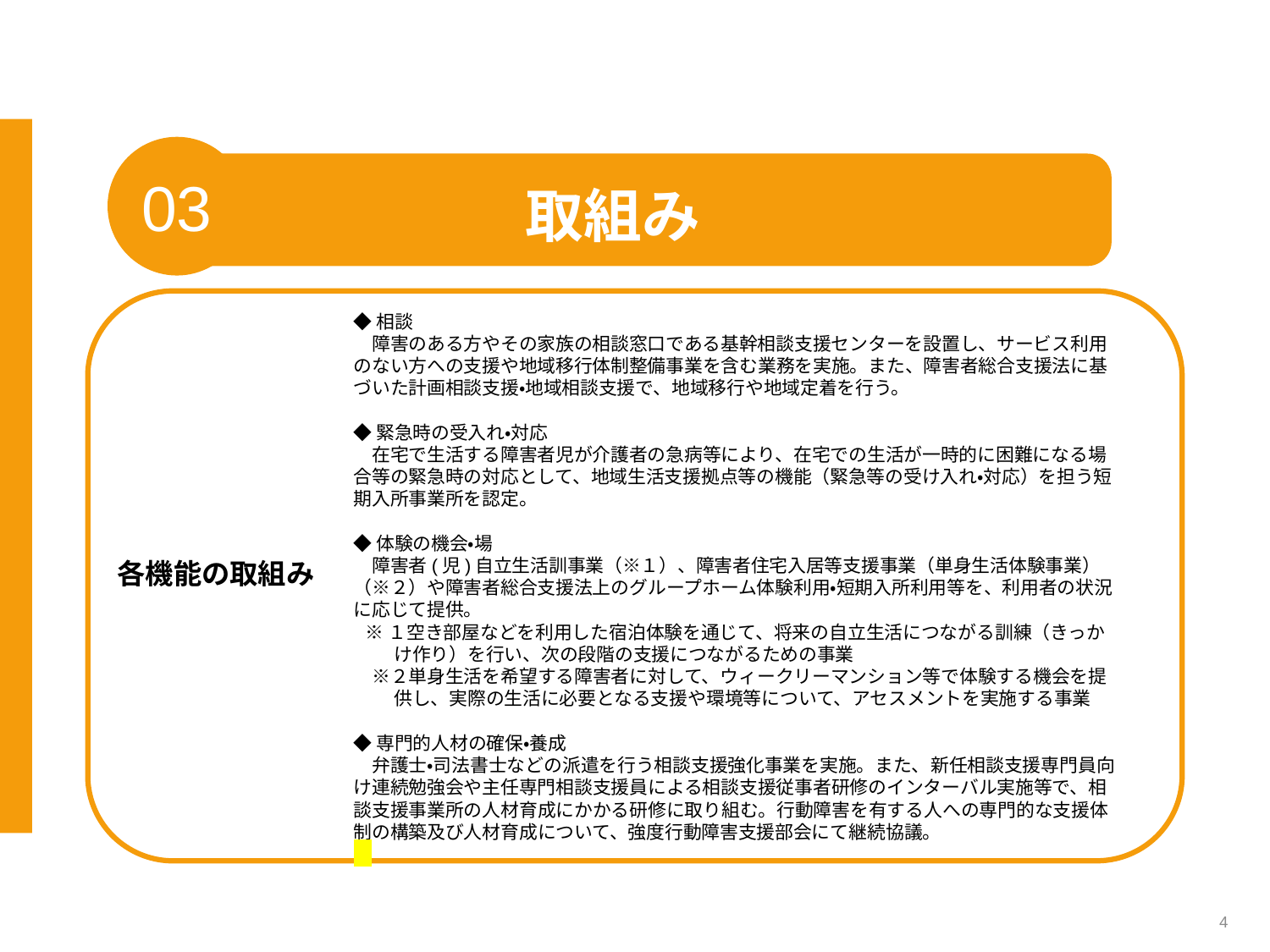

03

取組み
7
◆相談
　障害のある方やその家族の相談窓口である基幹相談支援センターを設置し、サービス利用のない方への支援や地域移行体制整備事業を含む業務を実施。また、障害者総合支援法に基づいた計画相談支援・地域相談支援で、地域移行や地域定着を行う。

◆緊急時の受入れ・対応
　在宅で生活する障害者児が介護者の急病等により、在宅での生活が一時的に困難になる場合等の緊急時の対応として、地域生活支援拠点等の機能（緊急等の受け入れ・対応）を担う短期入所事業所を認定。

◆体験の機会・場
　障害者(児)自立生活訓事業（※１）、障害者住宅入居等支援事業（単身生活体験事業）
（※２）や障害者総合支援法上のグループホーム体験利用・短期入所利用等を、利用者の状況に応じて提供。
   ※１空き部屋などを利用した宿泊体験を通じて、将来の自立生活につながる訓練（きっか
         け作り）を行い、次の段階の支援につながるための事業
　※２単身生活を希望する障害者に対して、ウィークリーマンション等で体験する機会を提
         供し、実際の生活に必要となる支援や環境等について、アセスメントを実施する事業

◆専門的人材の確保・養成
　弁護士・司法書士などの派遣を行う相談支援強化事業を実施。また、新任相談支援専門員向け連続勉強会や主任専門相談支援員による相談支援従事者研修のインターバル実施等で、相談支援事業所の人材育成にかかる研修に取り組む。行動障害を有する人への専門的な支援体制の構築及び人材育成について、強度行動障害支援部会にて継続協議。

各機能の取組み
4